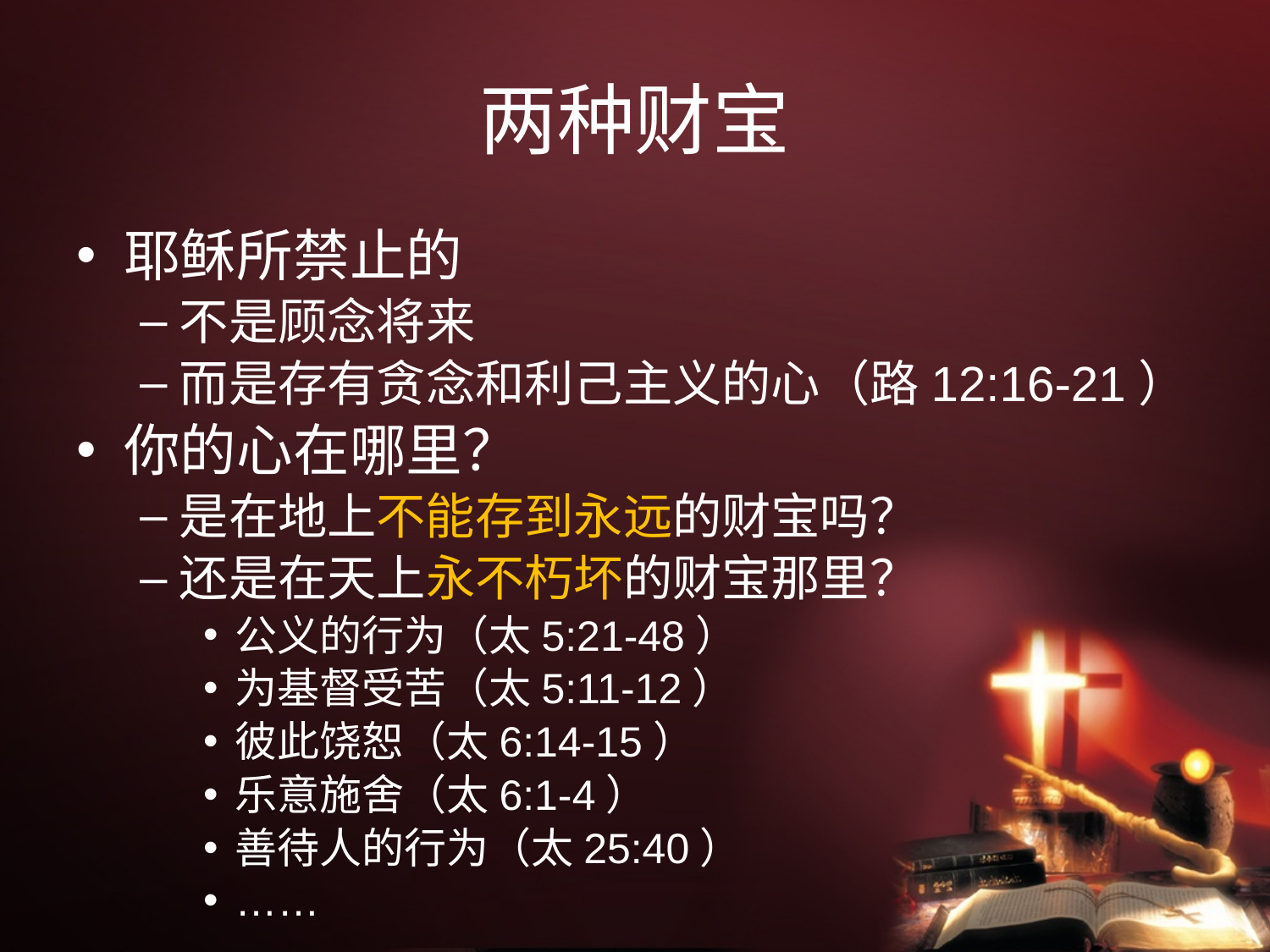

# 两种财宝
耶稣所禁止的
不是顾念将来
而是存有贪念和利己主义的心（路12:16-21）
你的心在哪里？
是在地上不能存到永远的财宝吗？
还是在天上永不朽坏的财宝那里？
公义的行为（太5:21-48）
为基督受苦（太5:11-12）
彼此饶恕（太6:14-15）
乐意施舍（太6:1-4）
善待人的行为（太25:40）
……